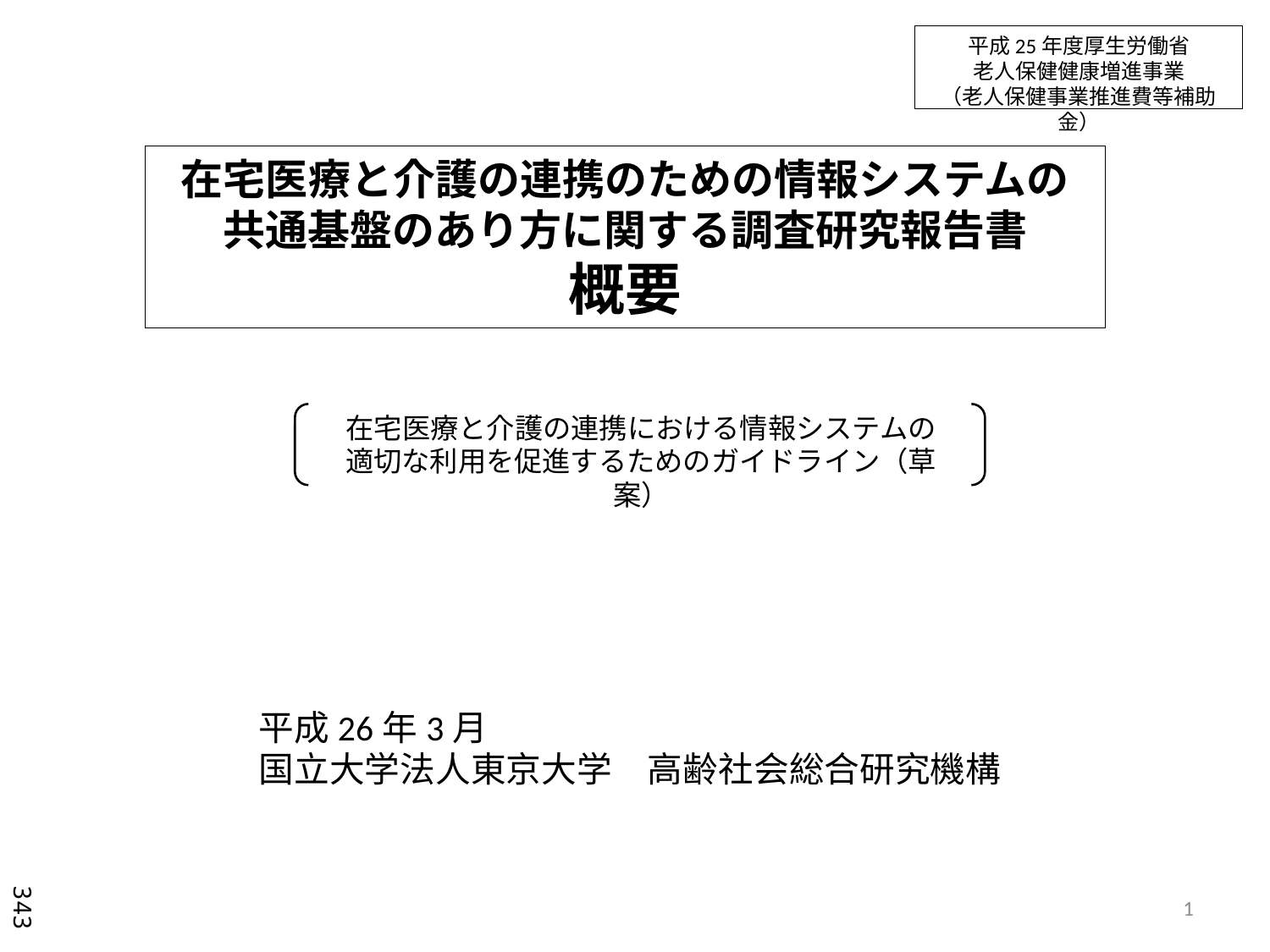

平成25年度厚生労働省
老人保健健康増進事業
（老人保健事業推進費等補助金）
在宅医療と介護の連携のための情報システムの
共通基盤のあり方に関する調査研究報告書
概要

在宅医療と介護の連携における情報システムの
適切な利用を促進するためのガイドライン（草案）
平成26年3月
国立大学法人東京大学　高齢社会総合研究機構
1
343